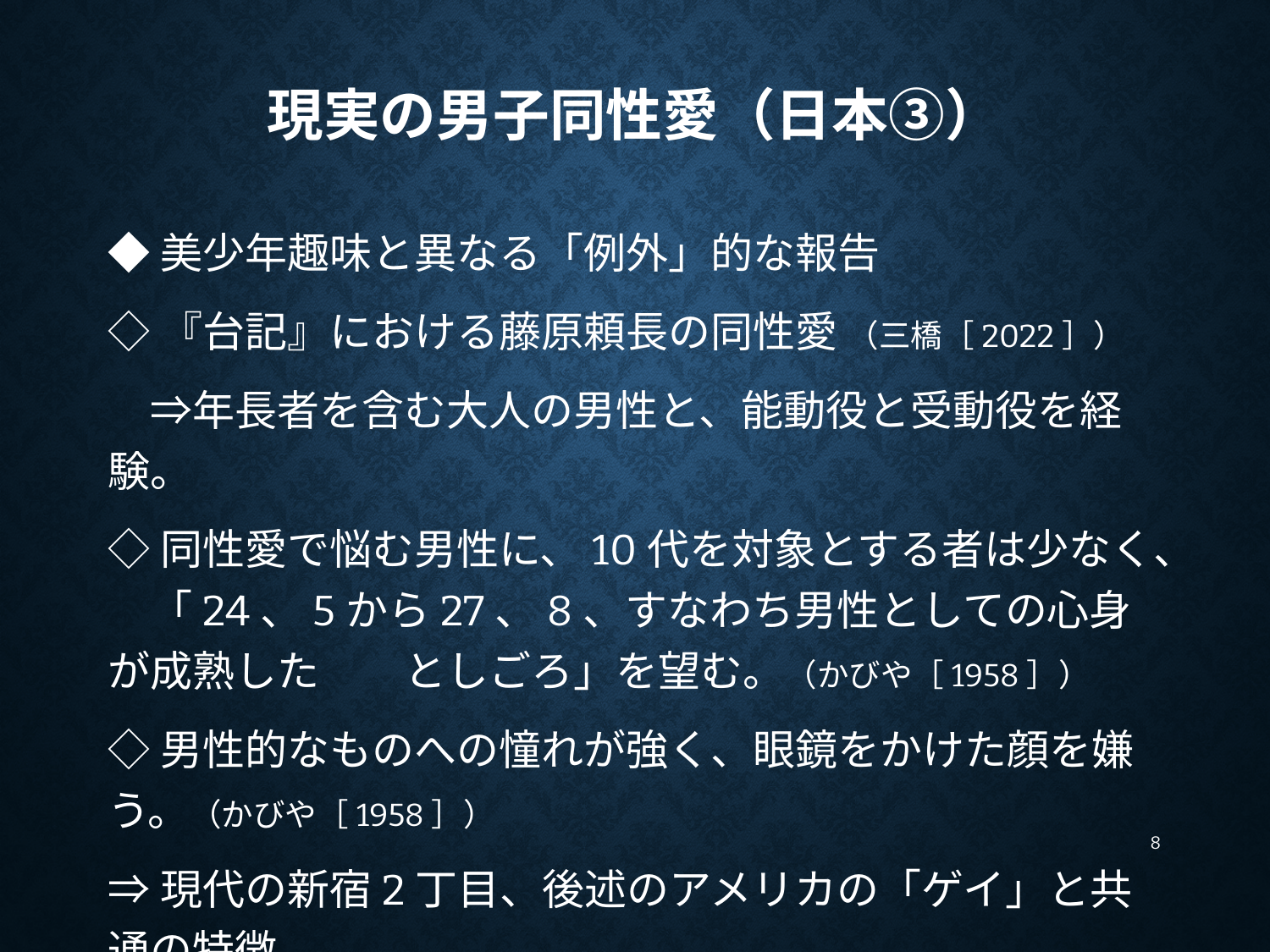

# 現実の男子同性愛（日本③）
◆美少年趣味と異なる「例外」的な報告
◇『台記』における藤原頼長の同性愛 （三橋［2022］）
　⇒年長者を含む大人の男性と、能動役と受動役を経験。
◇同性愛で悩む男性に、10代を対象とする者は少なく、　「24、5から27、8、すなわち男性としての心身が成熟した　　としごろ」を望む。（かびや［1958］）
◇男性的なものへの憧れが強く、眼鏡をかけた顔を嫌う。（かびや［1958］）
⇒現代の新宿2丁目、後述のアメリカの「ゲイ」と共通の特徴。
8